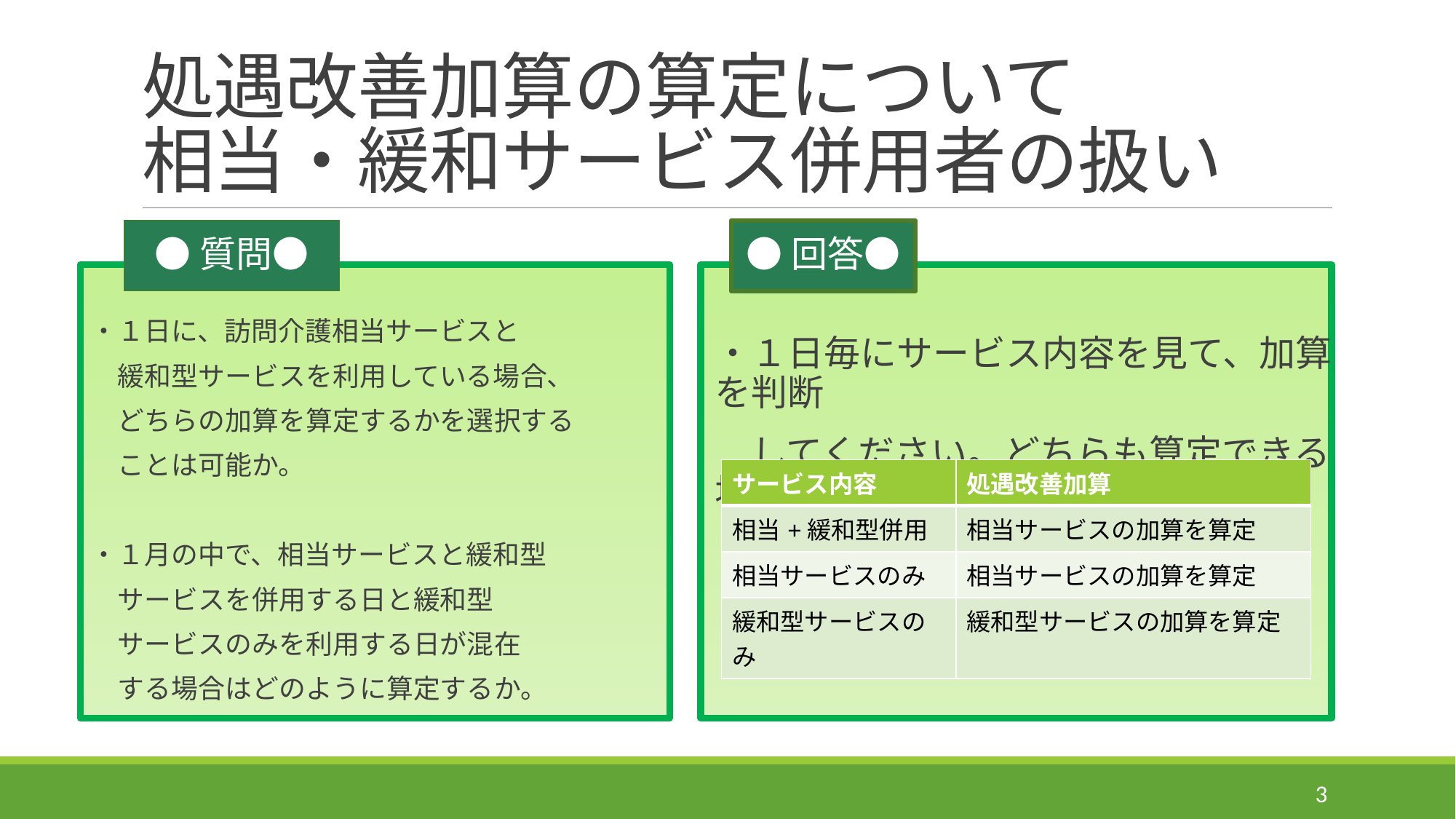

# 処遇改善加算の算定について 相当・緩和サービス併用者の扱い
●質問●
●回答●

・１日に、訪問介護相当サービスと
　緩和型サービスを利用している場合、
　どちらの加算を算定するかを選択する
　ことは可能か。

・１月の中で、相当サービスと緩和型
　サービスを併用する日と緩和型
　サービスのみを利用する日が混在
　する場合はどのように算定するか。

・１日毎にサービス内容を見て、加算を判断
　してください。どちらも算定できる場合は、
　相当サービスを優先とします。

| サービス内容 | 処遇改善加算 |
| --- | --- |
| 相当+緩和型併用 | 相当サービスの加算を算定 |
| 相当サービスのみ | 相当サービスの加算を算定 |
| 緩和型サービスのみ | 緩和型サービスの加算を算定 |
3